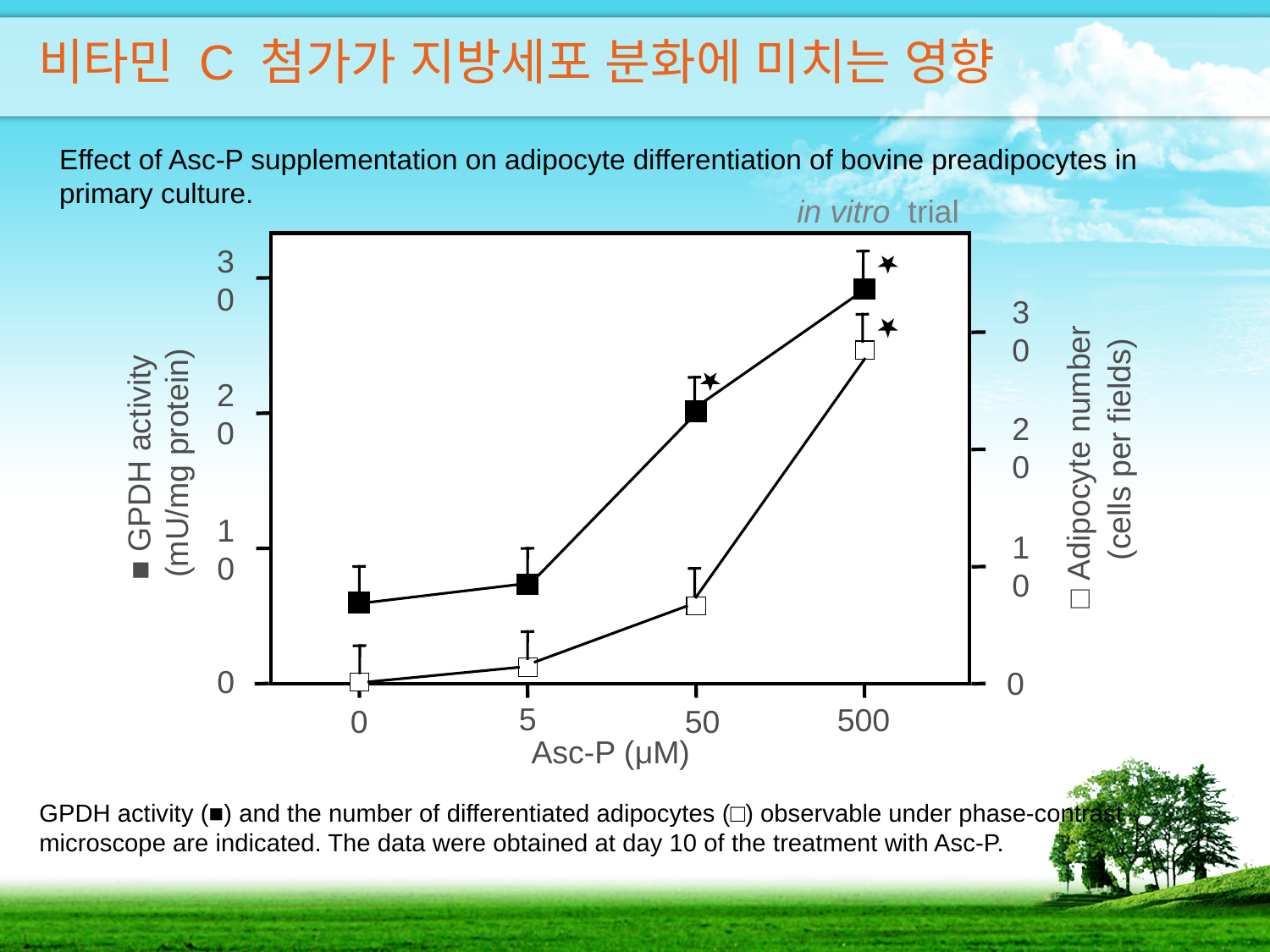

# 비타민 C 첨가가 지방세포 분화에 미치는 영향
Effect of Asc-P supplementation on adipocyte differentiation of bovine preadipocytes in primary culture.
in vitro  trial
□ Adipocyte number
    (cells per fields)
■ GPDH activity
(mU/mg protein)

30

30

20

20

10
10

0
0

5
500
50
0
Asc-P (μM)
GPDH activity (■) and the number of differentiated adipocytes (□) observable under phase-contrast microscope are indicated. The data were obtained at day 10 of the treatment with Asc-P.